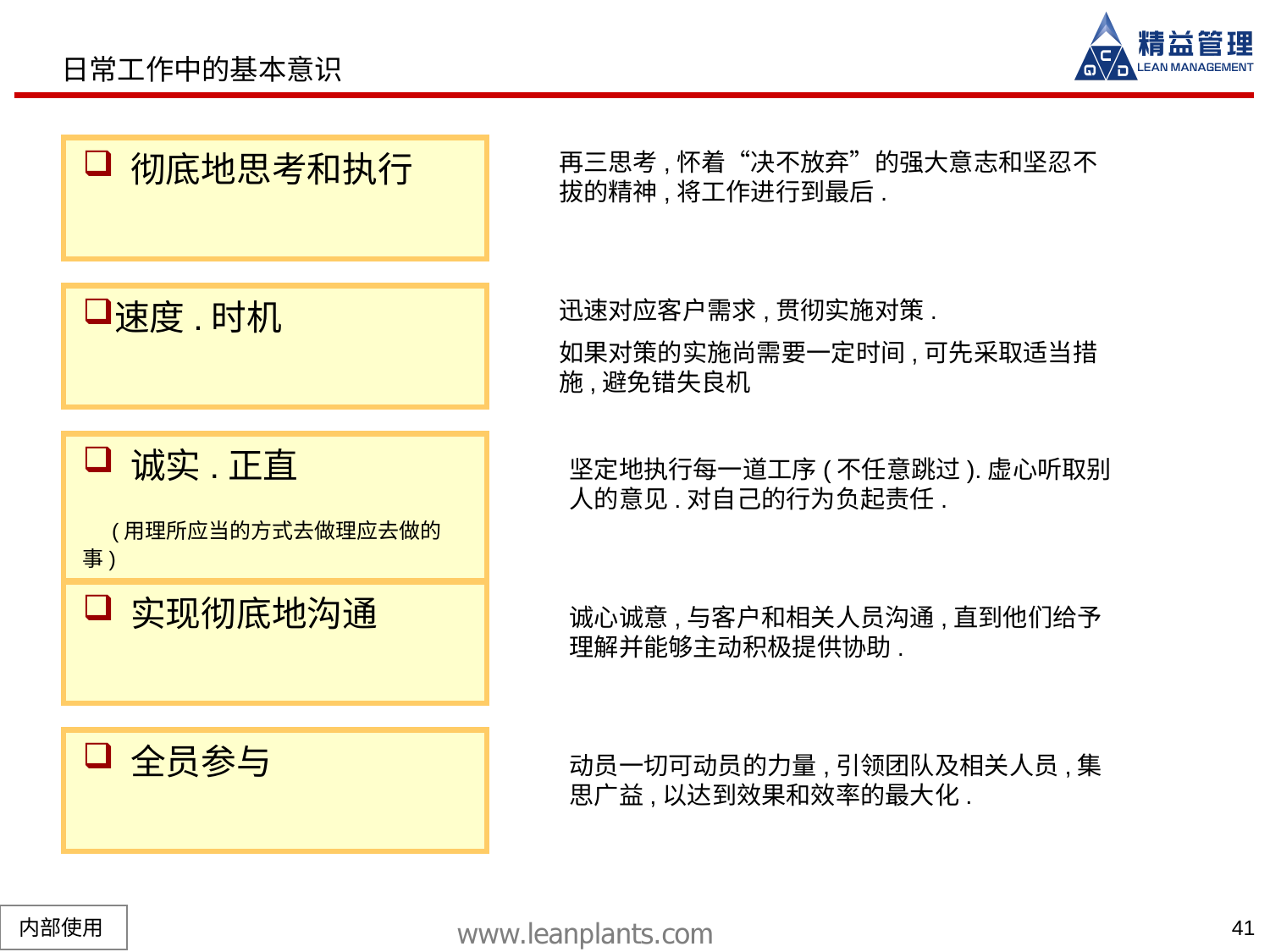

日常工作中的基本意识
 彻底地思考和执行

再三思考,怀着“决不放弃”的强大意志和坚忍不拔的精神,将工作进行到最后.
速度.时机

迅速对应客户需求,贯彻实施对策.
如果对策的实施尚需要一定时间,可先采取适当措施,避免错失良机
 诚实.正直
   (用理所应当的方式去做理应去做的事)
坚定地执行每一道工序(不任意跳过).虚心听取别人的意见.对自己的行为负起责任.
 实现彻底地沟通

诚心诚意,与客户和相关人员沟通,直到他们给予理解并能够主动积极提供协助.
 全员参与

动员一切可动员的力量,引领团队及相关人员,集思广益,以达到效果和效率的最大化.
内部使用